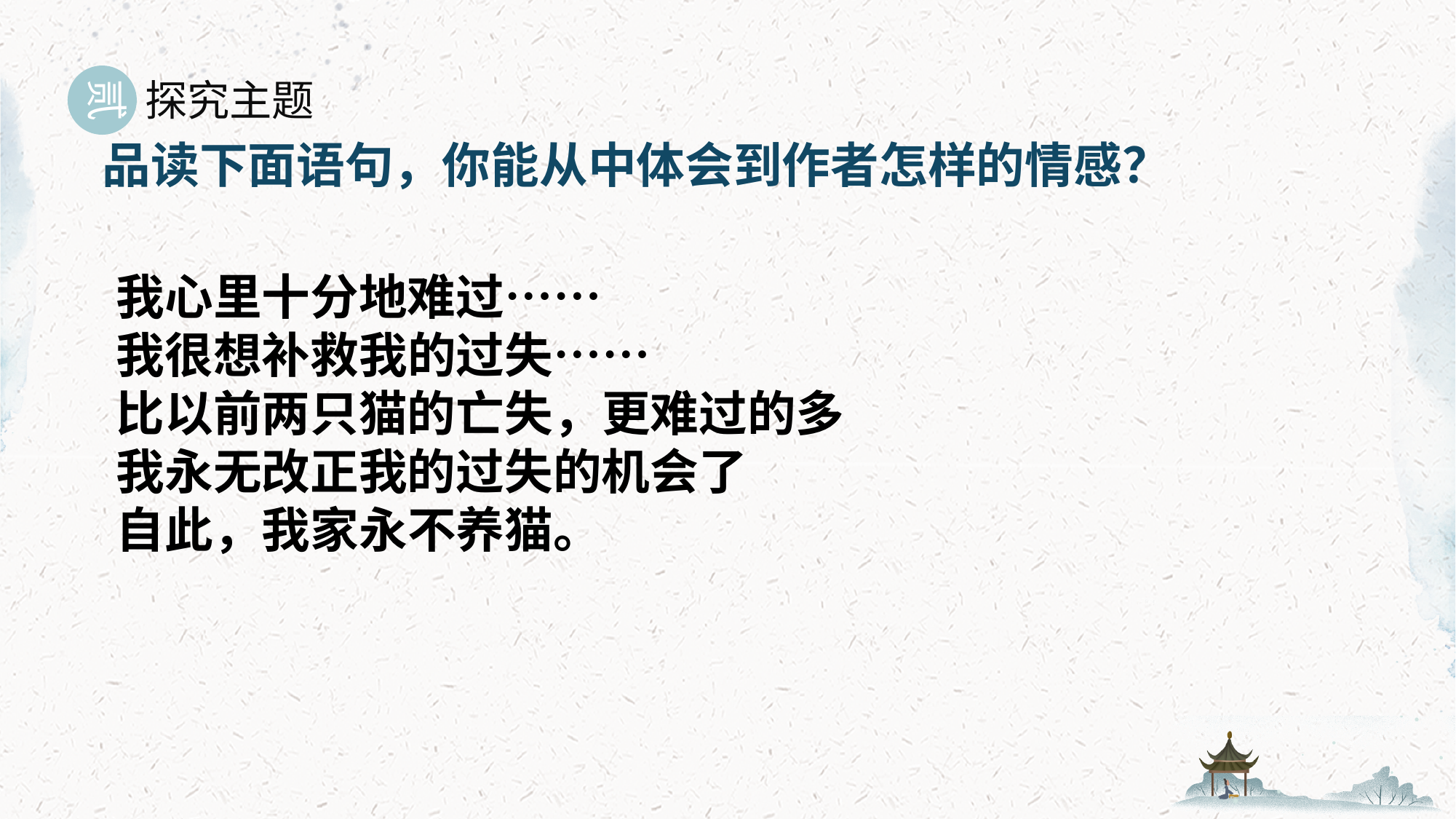

贰

探究主题
品读下面语句，你能从中体会到作者怎样的情感？
我心里十分地难过……
我很想补救我的过失……
比以前两只猫的亡失，更难过的多
我永无改正我的过失的机会了
自此，我家永不养猫。